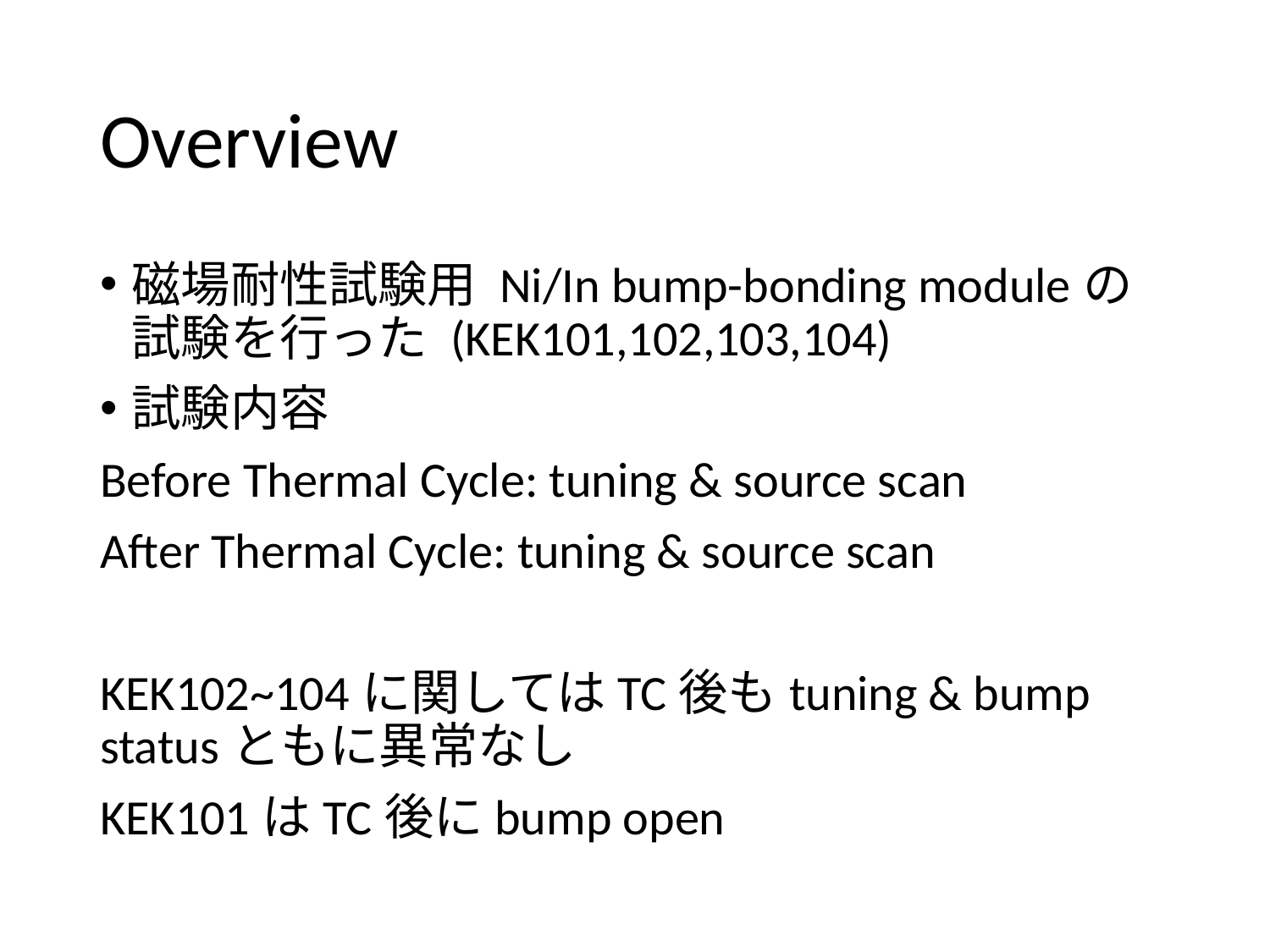

# Overview
磁場耐性試験用 Ni/In bump-bonding moduleの試験を行った (KEK101,102,103,104)
試験内容
Before Thermal Cycle: tuning & source scan
After Thermal Cycle: tuning & source scan

KEK102~104に関してはTC後もtuning & bump statusともに異常なし
KEK101はTC後にbump open